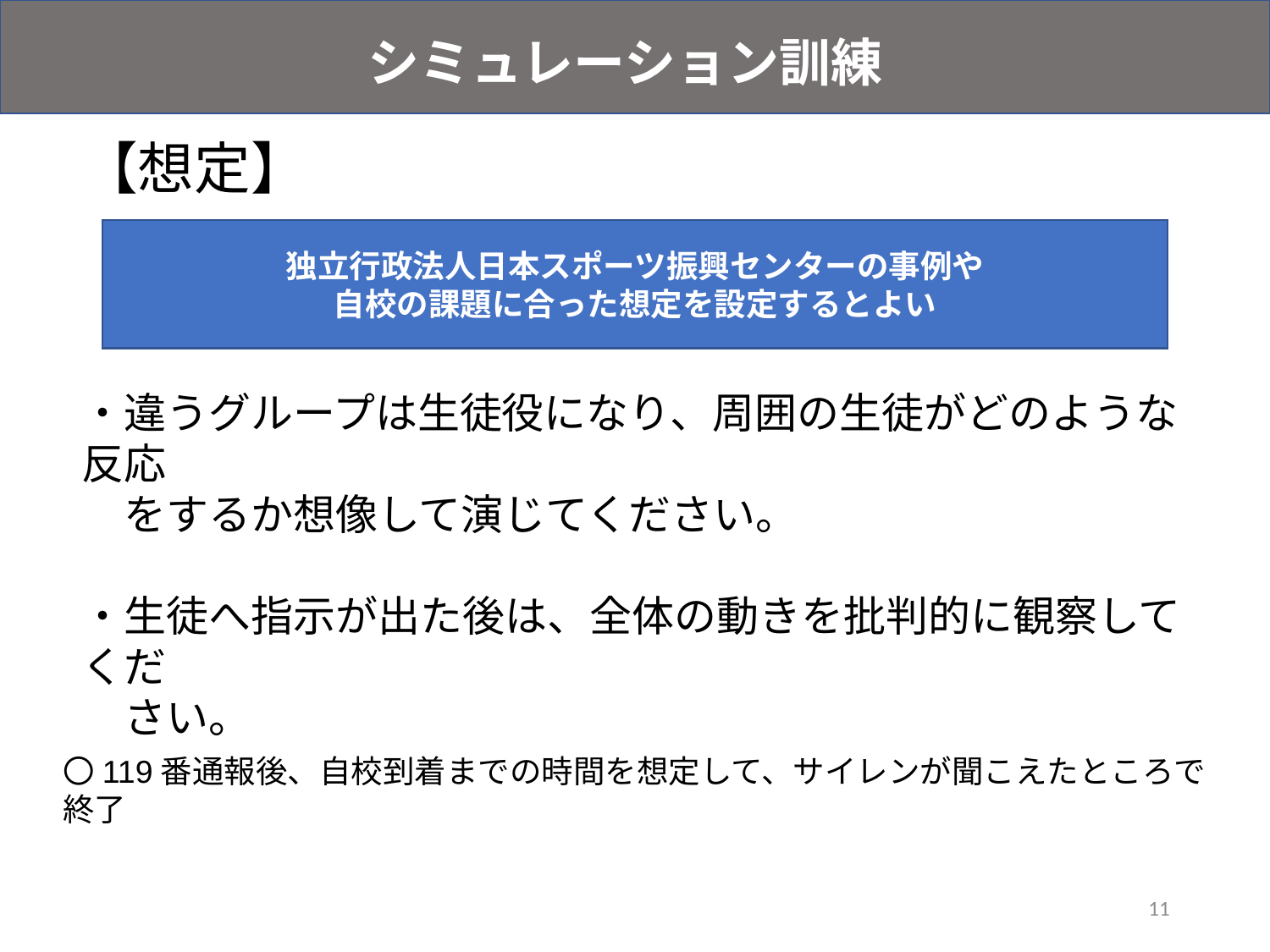

シミュレーション訓練
【想定】

・違うグループは生徒役になり、周囲の生徒がどのような反応
　をするか想像して演じてください。

・生徒へ指示が出た後は、全体の動きを批判的に観察してくだ
　さい。
独立行政法人日本スポーツ振興センターの事例や
自校の課題に合った想定を設定するとよい
〇119番通報後、自校到着までの時間を想定して、サイレンが聞こえたところで終了
11